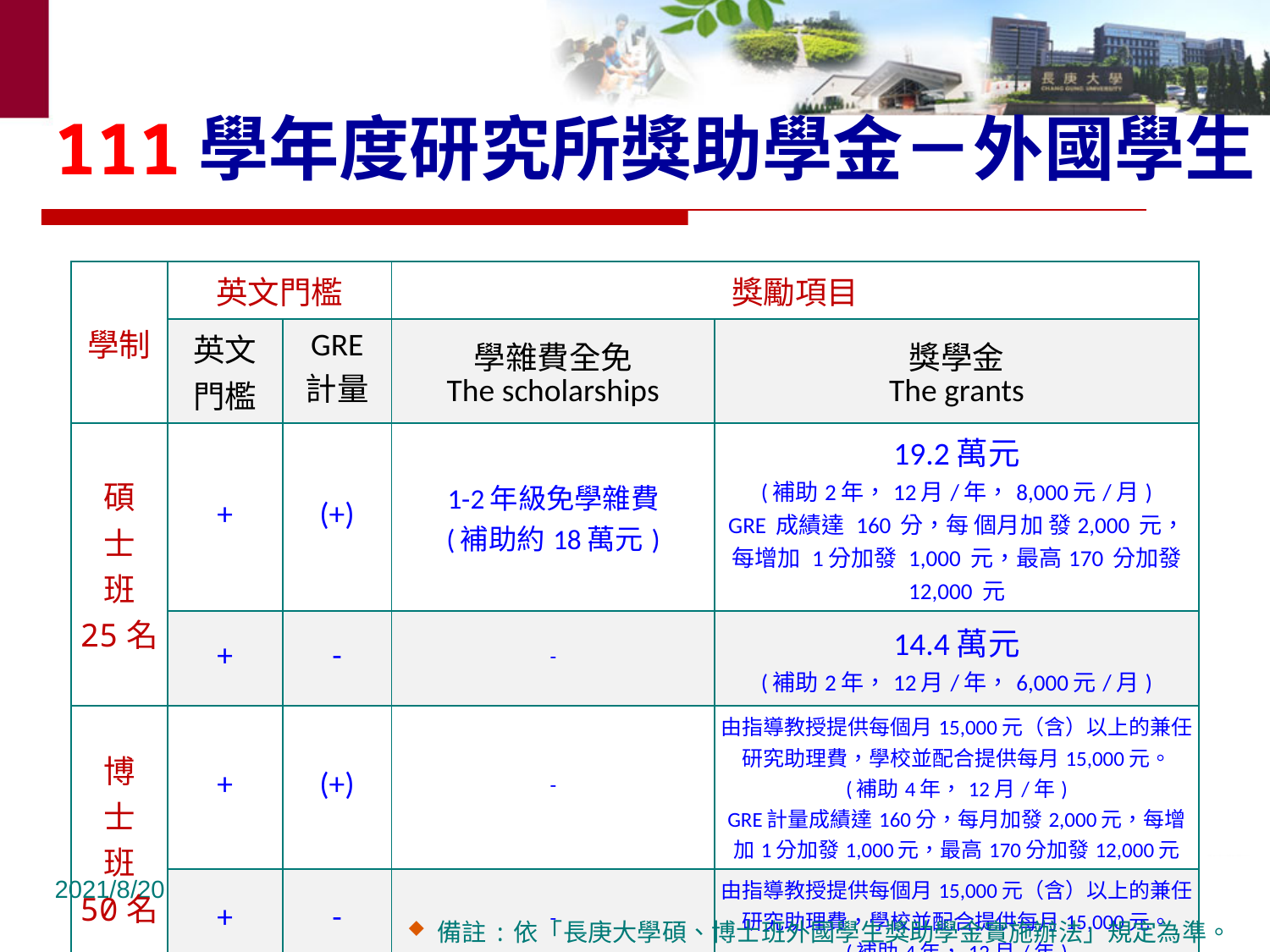

# 111學年度研究所獎助學金－外國學生
| 學制 | 英文門檻 |  | 獎勵項目 |  |
| --- | --- | --- | --- | --- |
|  | 英文 門檻 | GRE 計量 | 學雜費全免 The scholarships | 獎學金 The grants |
| 碩 士 班 25名 | + | (+) | 1-2年級免學雜費 (補助約18萬元) | 19.2萬元 (補助2年，12月/年，8,000元/月) GRE 成績達 160 分，每 個月加 發2,000 元，每增加 1分加發 1,000 元，最高170 分加發 12,000 元 |
|  | + | - | - | 14.4萬元 (補助2年，12月/年，6,000元/月) |
| 博 士 班 50名 | + | (+) | - | 由指導教授提供每個月15,000元（含）以上的兼任研究助理費，學校並配合提供每月15,000元。 (補助4年，12月/年) GRE計量成績達160分，每月加發2,000元，每增加1分加發1,000元，最高170分加發12,000元 |
|  | + | - | - | 由指導教授提供每個月15,000元（含）以上的兼任研究助理費，學校並配合提供每月15,000元。 (補助4年，12月/年) |
2021/8/20
備註:依「長庚大學碩、博士班外國學生獎助學金實施辦法」規定為準。